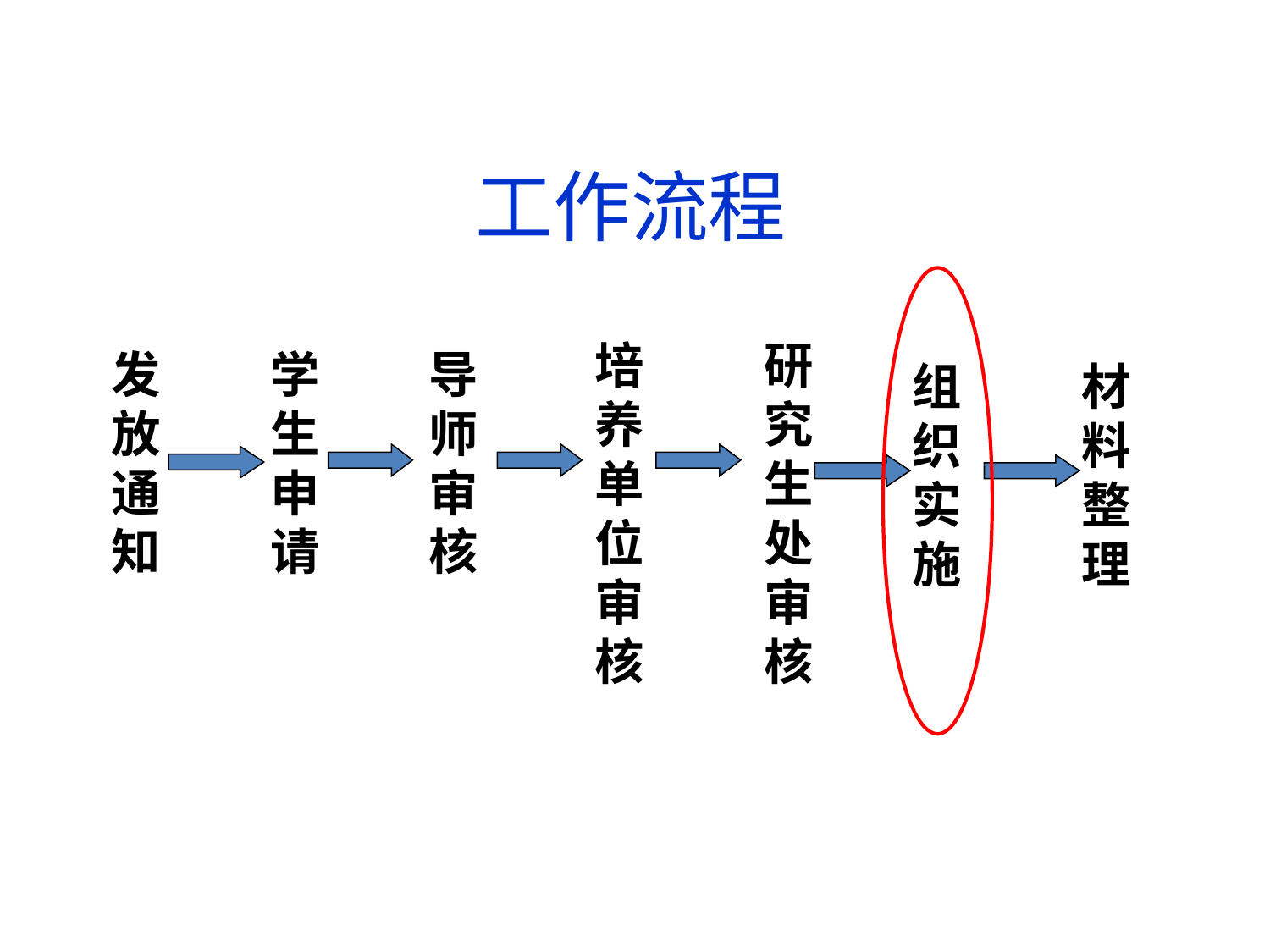

# 工作流程

培养单位审核
研究生处审核
学生申请
发放通知
导师审核
组织实施
材料整理